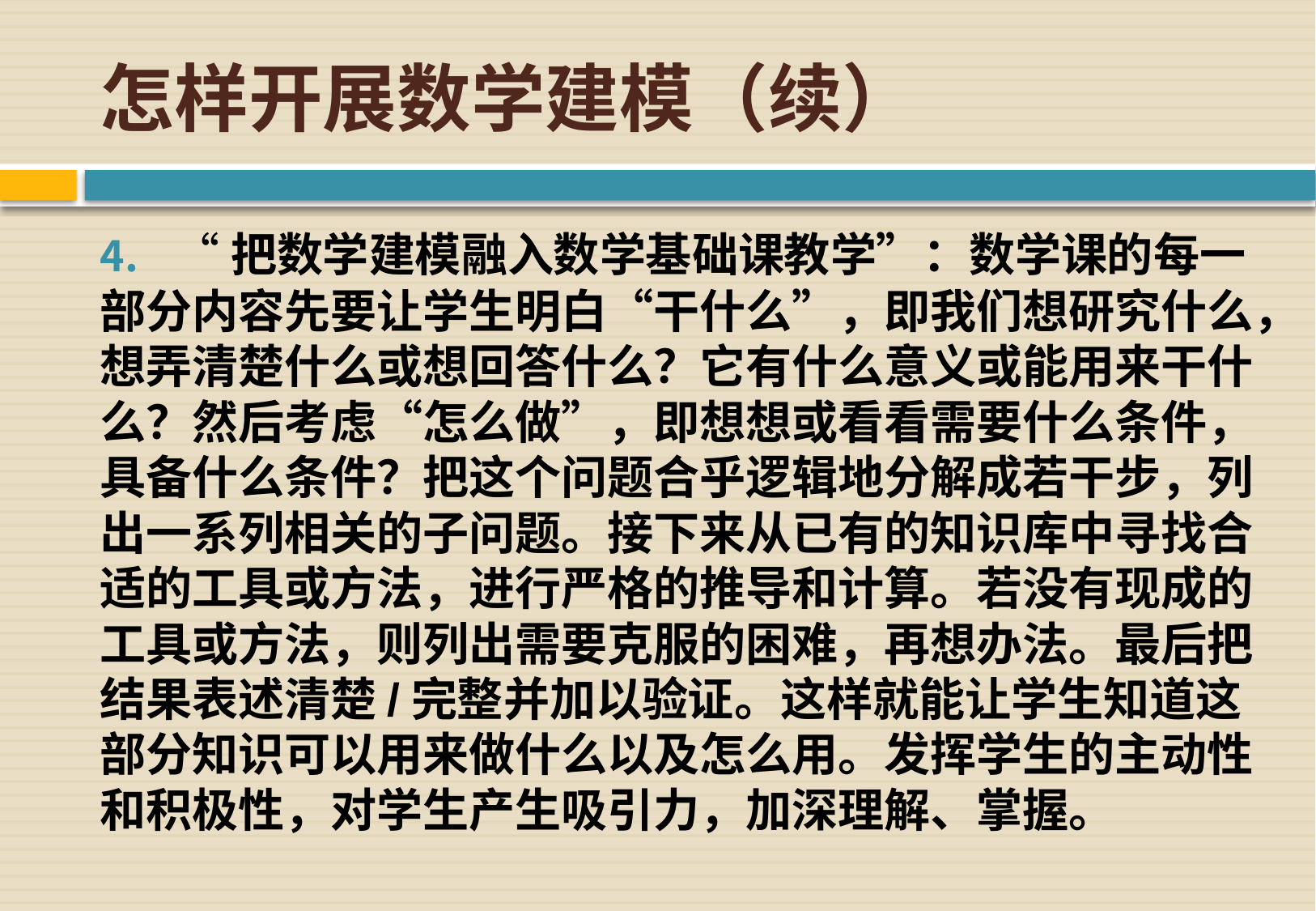

# 怎样开展数学建模（续）
   “把数学建模融入数学基础课教学”：数学课的每一部分内容先要让学生明白“干什么”，即我们想研究什么，想弄清楚什么或想回答什么？它有什么意义或能用来干什么？然后考虑“怎么做”，即想想或看看需要什么条件，具备什么条件？把这个问题合乎逻辑地分解成若干步，列出一系列相关的子问题。接下来从已有的知识库中寻找合适的工具或方法，进行严格的推导和计算。若没有现成的工具或方法，则列出需要克服的困难，再想办法。最后把结果表述清楚/完整并加以验证。这样就能让学生知道这部分知识可以用来做什么以及怎么用。发挥学生的主动性和积极性，对学生产生吸引力，加深理解、掌握。